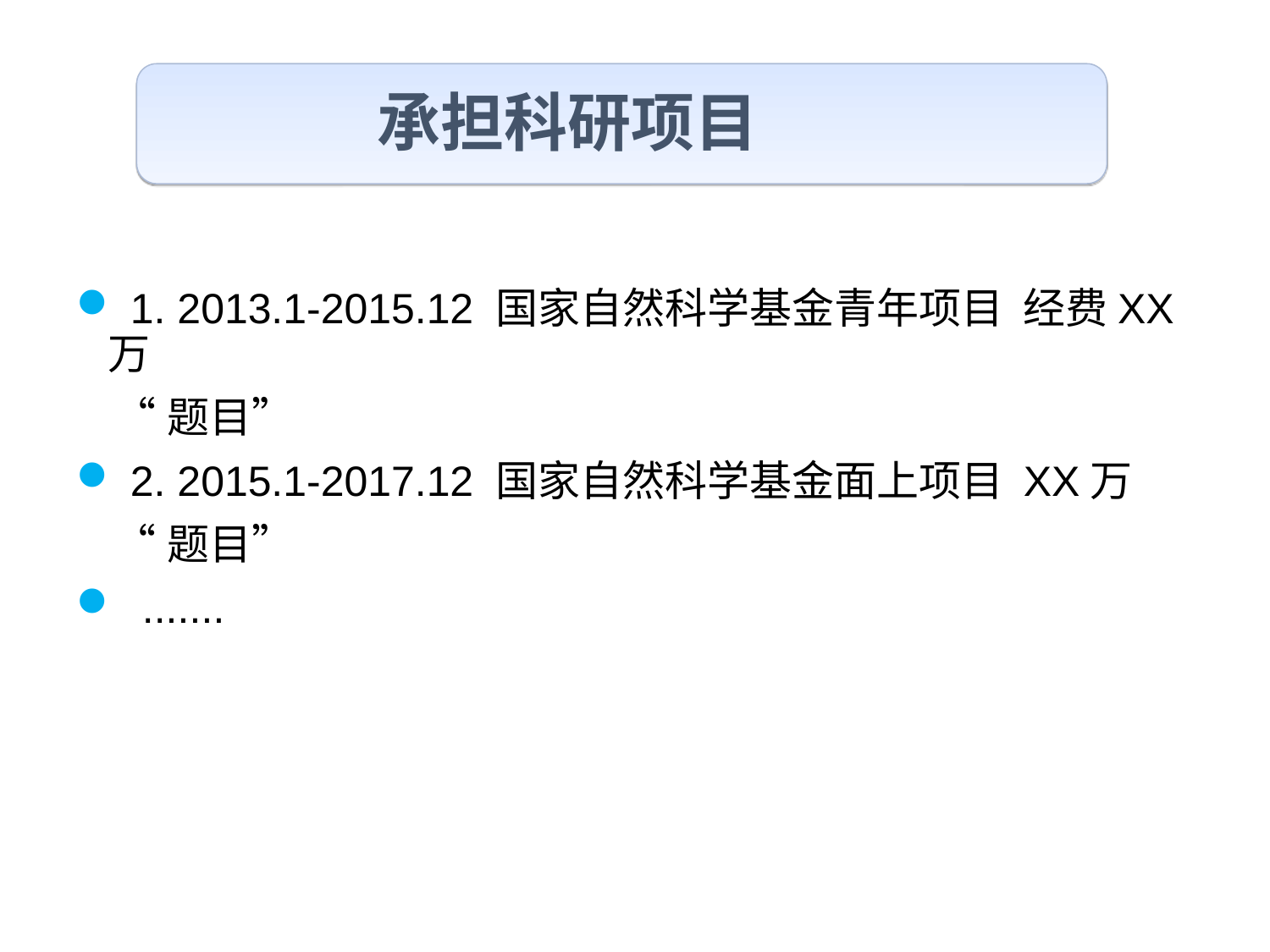

承担科研项目

 1. 2013.1-2015.12 国家自然科学基金青年项目  经费XX万
    “题目”
 2. 2015.1-2017.12 国家自然科学基金面上项目 XX万
    “题目”
  .......